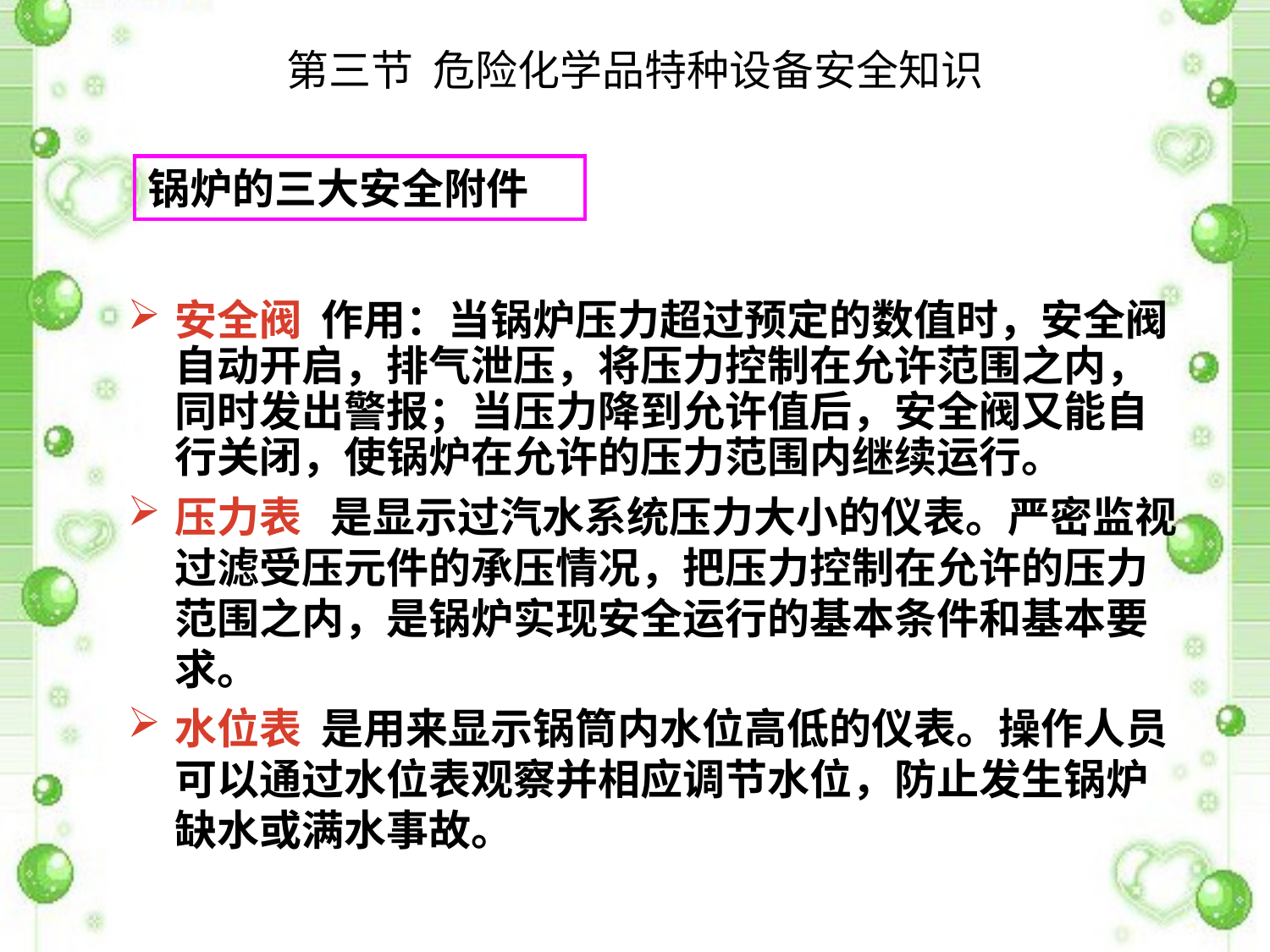

# 第三节  危险化学品特种设备安全知识
锅炉的三大安全附件
安全阀  作用：当锅炉压力超过预定的数值时，安全阀自动开启，排气泄压，将压力控制在允许范围之内，同时发出警报；当压力降到允许值后，安全阀又能自行关闭，使锅炉在允许的压力范围内继续运行。
压力表   是显示过汽水系统压力大小的仪表。严密监视过滤受压元件的承压情况，把压力控制在允许的压力范围之内，是锅炉实现安全运行的基本条件和基本要求。
水位表  是用来显示锅筒内水位高低的仪表。操作人员可以通过水位表观察并相应调节水位，防止发生锅炉缺水或满水事故。